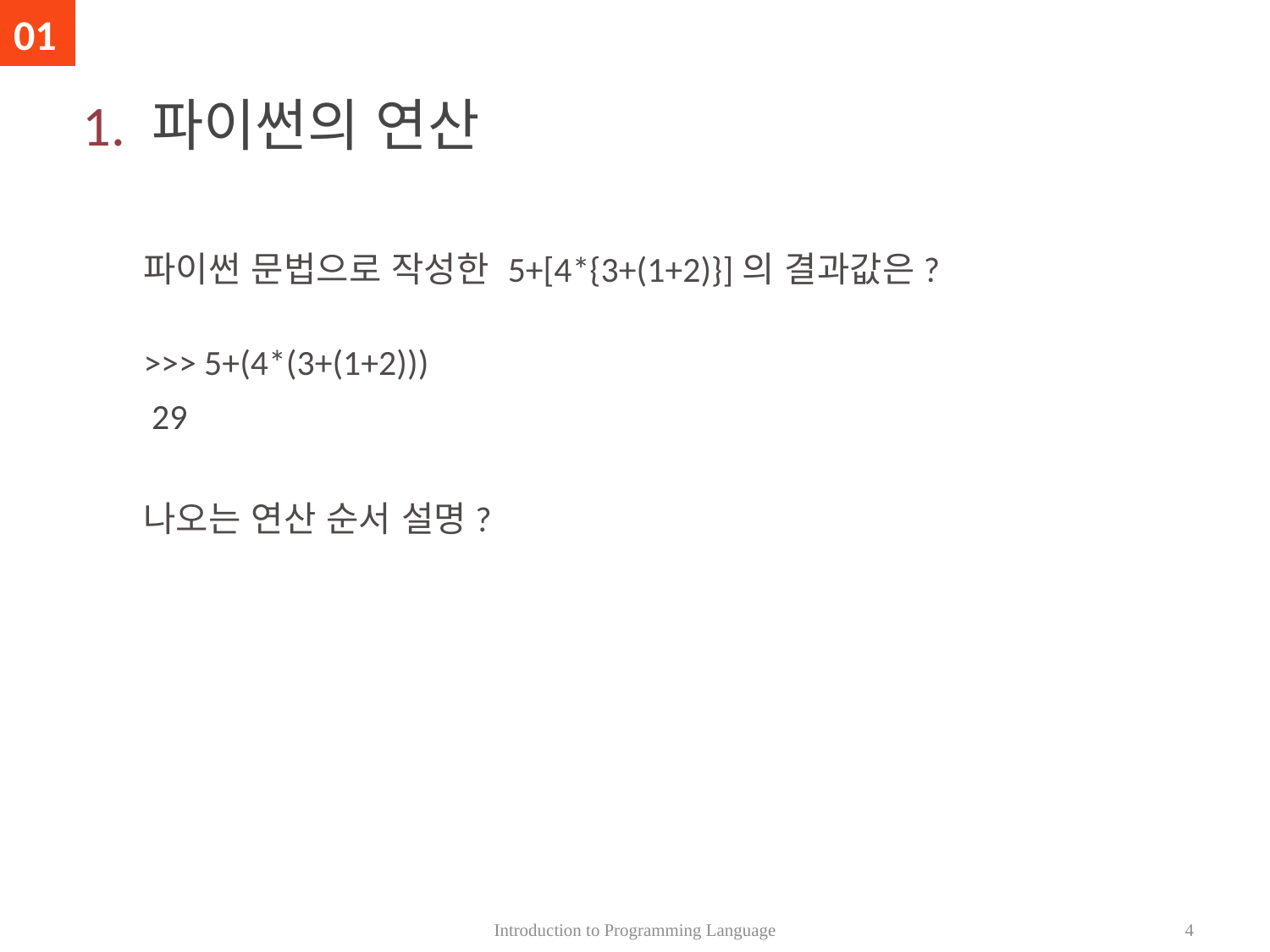

01
# 1. 파이썬의 연산
파이썬 문법으로 작성한 5+[4*{3+(1+2)}]의 결과값은?
>>> 5+(4*(3+(1+2)))

나오는 연산 순서 설명?
29
Introduction to Programming Language
4